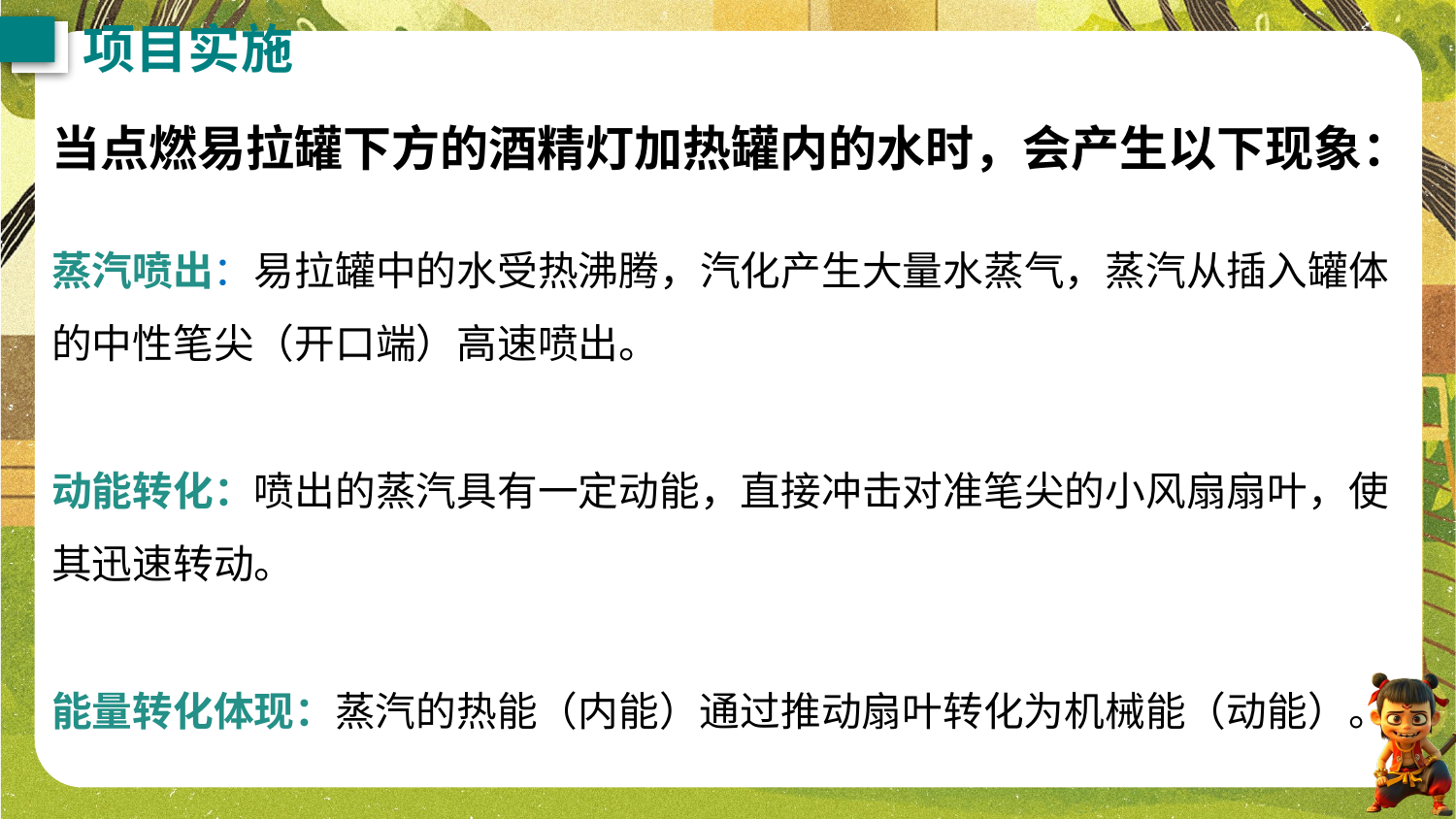

项目实施

当点燃易拉罐下方的酒精灯加热罐内的水时，会产生以下现象：
蒸汽喷出：易拉罐中的水受热沸腾，汽化产生大量水蒸气，蒸汽从插入罐体
的中性笔尖（开口端）高速喷出。
动能转化：喷出的蒸汽具有一定动能，直接冲击对准笔尖的小风扇扇叶，使
其迅速转动。
能量转化体现：蒸汽的热能（内能）通过推动扇叶转化为机械能（动能）。